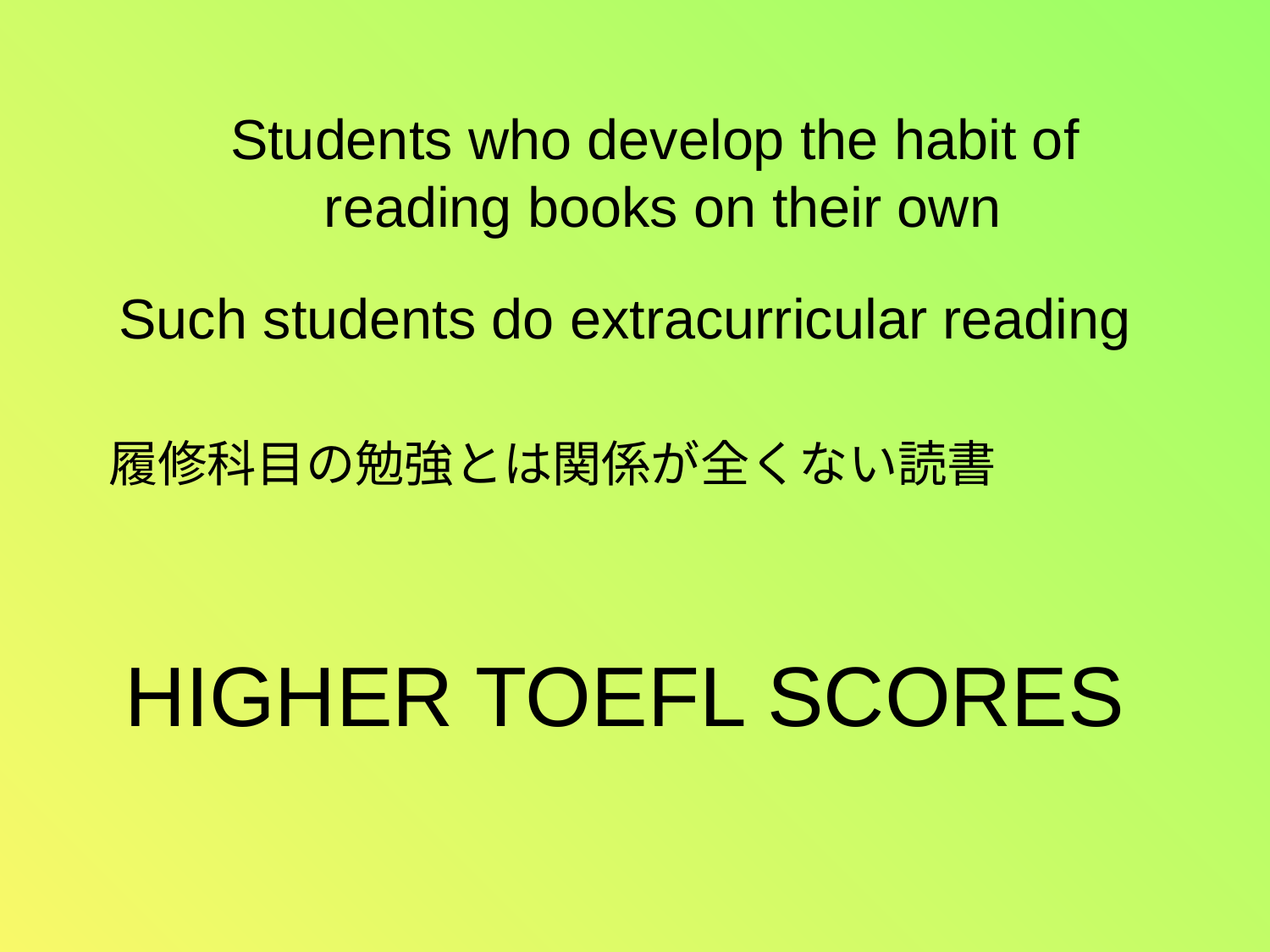

# Students who develop the habit of reading books on their own
Such students do extracurricular reading

履修科目の勉強とは関係が全くない読書
HIGHER TOEFL SCORES